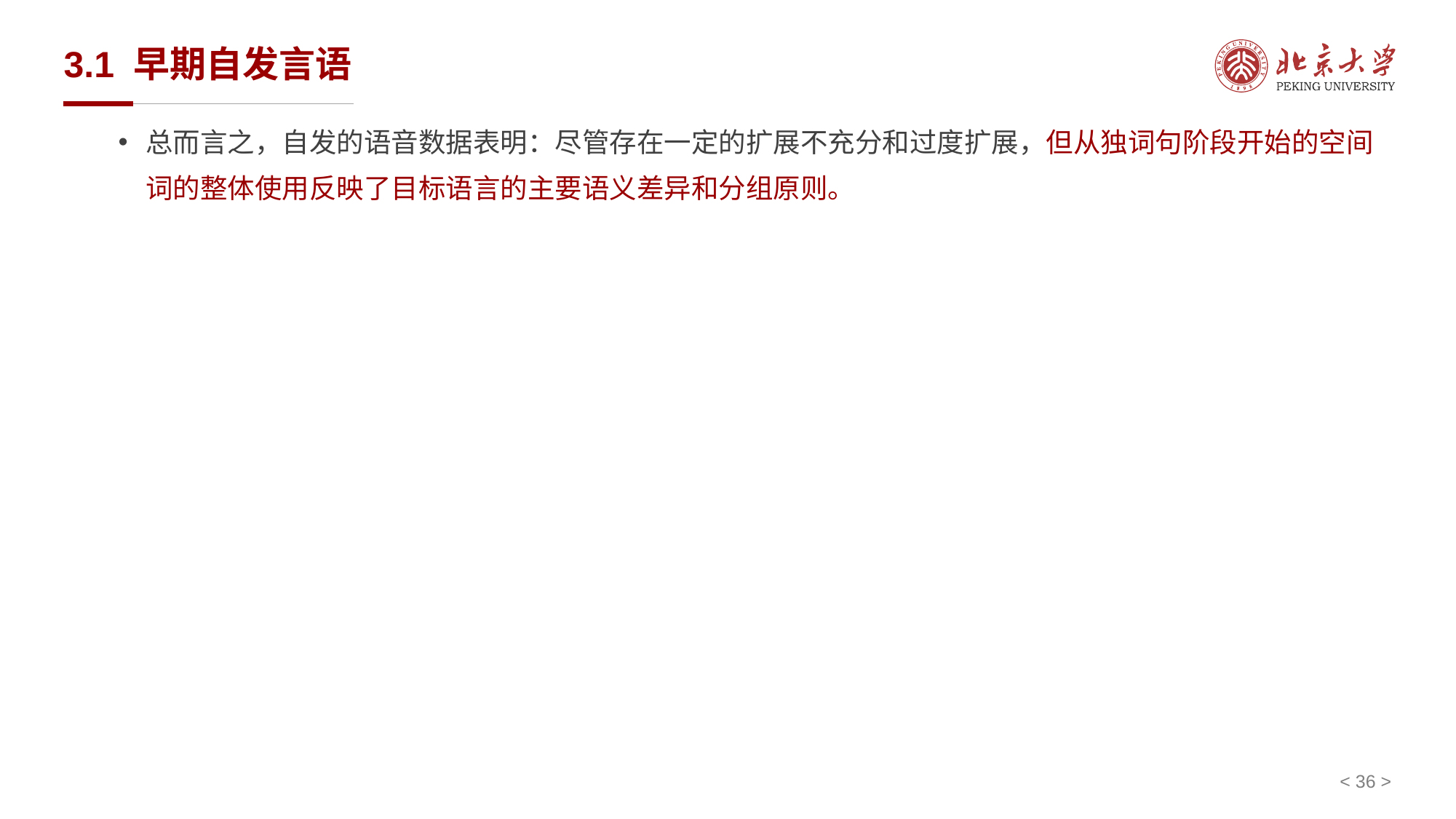

# 3.1 早期自发言语
总而言之，自发的语音数据表明：尽管存在一定的扩展不充分和过度扩展，但从独词句阶段开始的空间词的整体使用反映了目标语言的主要语义差异和分组原则。
< 36 >